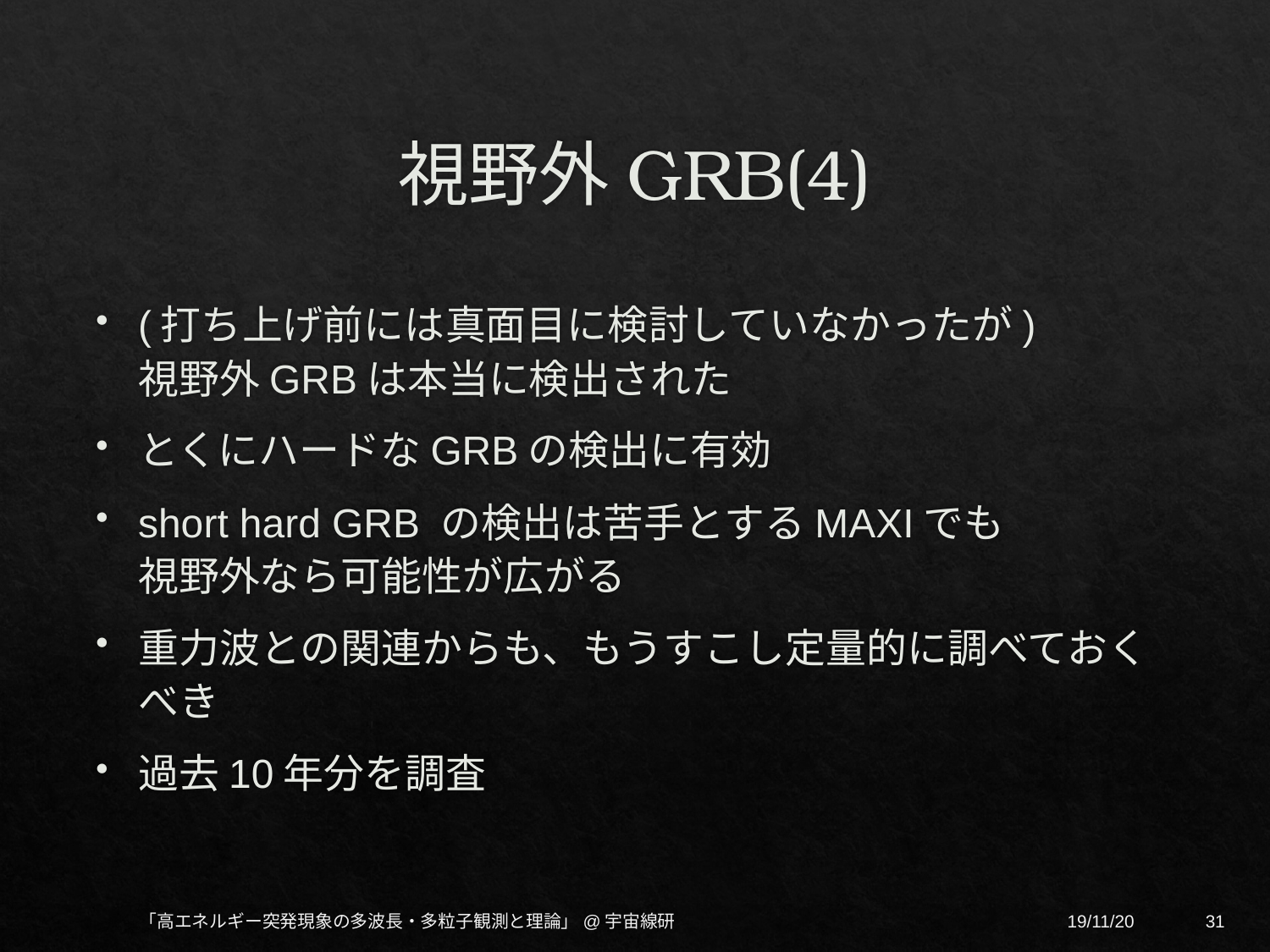

# 視野外GRB(4)
(打ち上げ前には真面目に検討していなかったが)
視野外GRBは本当に検出された
とくにハードなGRBの検出に有効
short hard GRB の検出は苦手とするMAXIでも
視野外なら可能性が広がる
重力波との関連からも、もうすこし定量的に調べておくべき
過去10年分を調査
19/11/20
31
「高エネルギー突発現象の多波長・多粒子観測と理論」@宇宙線研